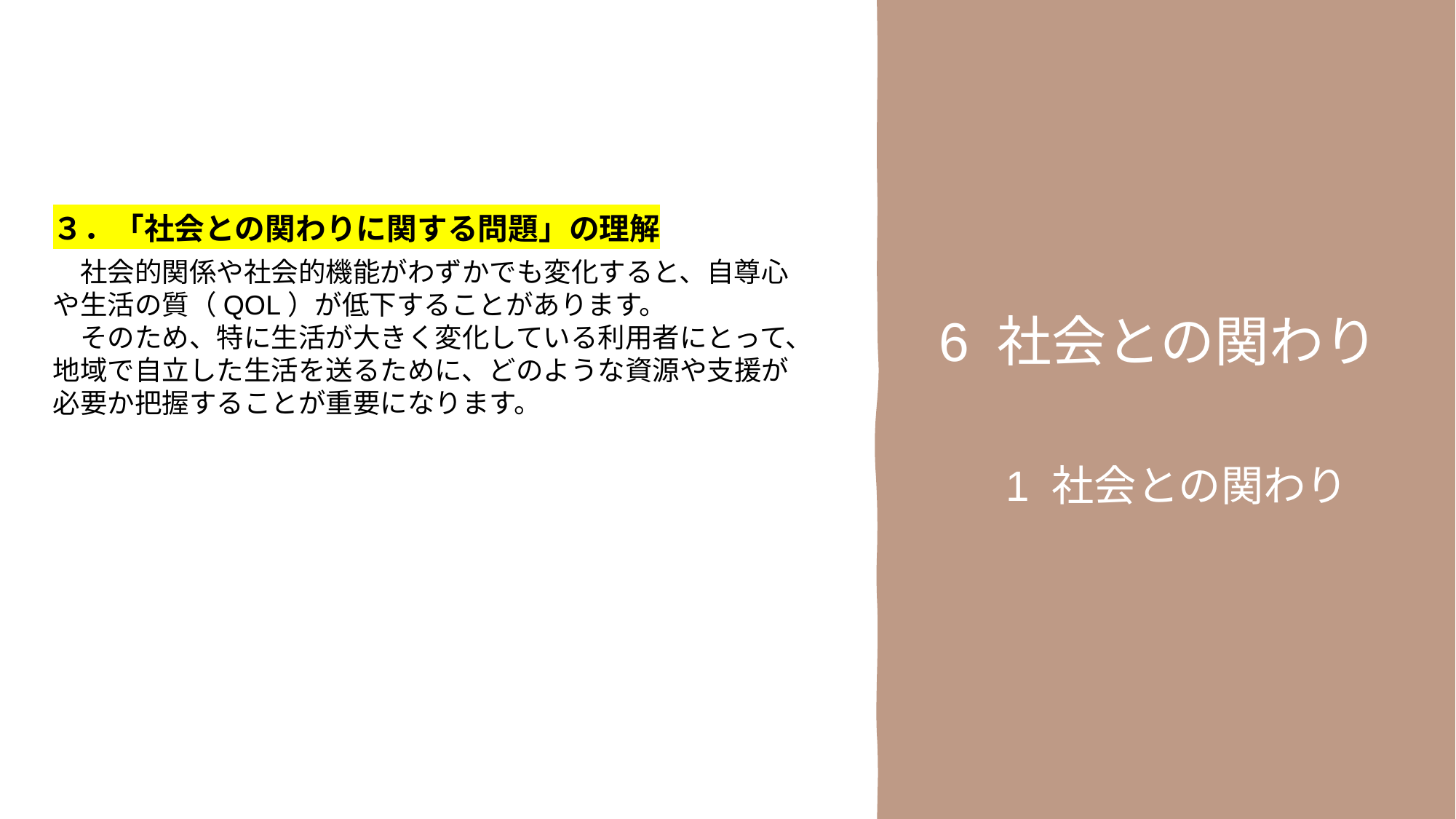

6 社会との関わり
　1 社会との関わり
３．「社会との関わりに関する問題」の理解
　社会的関係や社会的機能がわずかでも変化すると、自尊心
や生活の質（QOL）が低下することがあります。
　そのため、特に生活が大きく変化している利用者にとって、
地域で自立した生活を送るために、どのような資源や支援が
必要か把握することが重要になります。